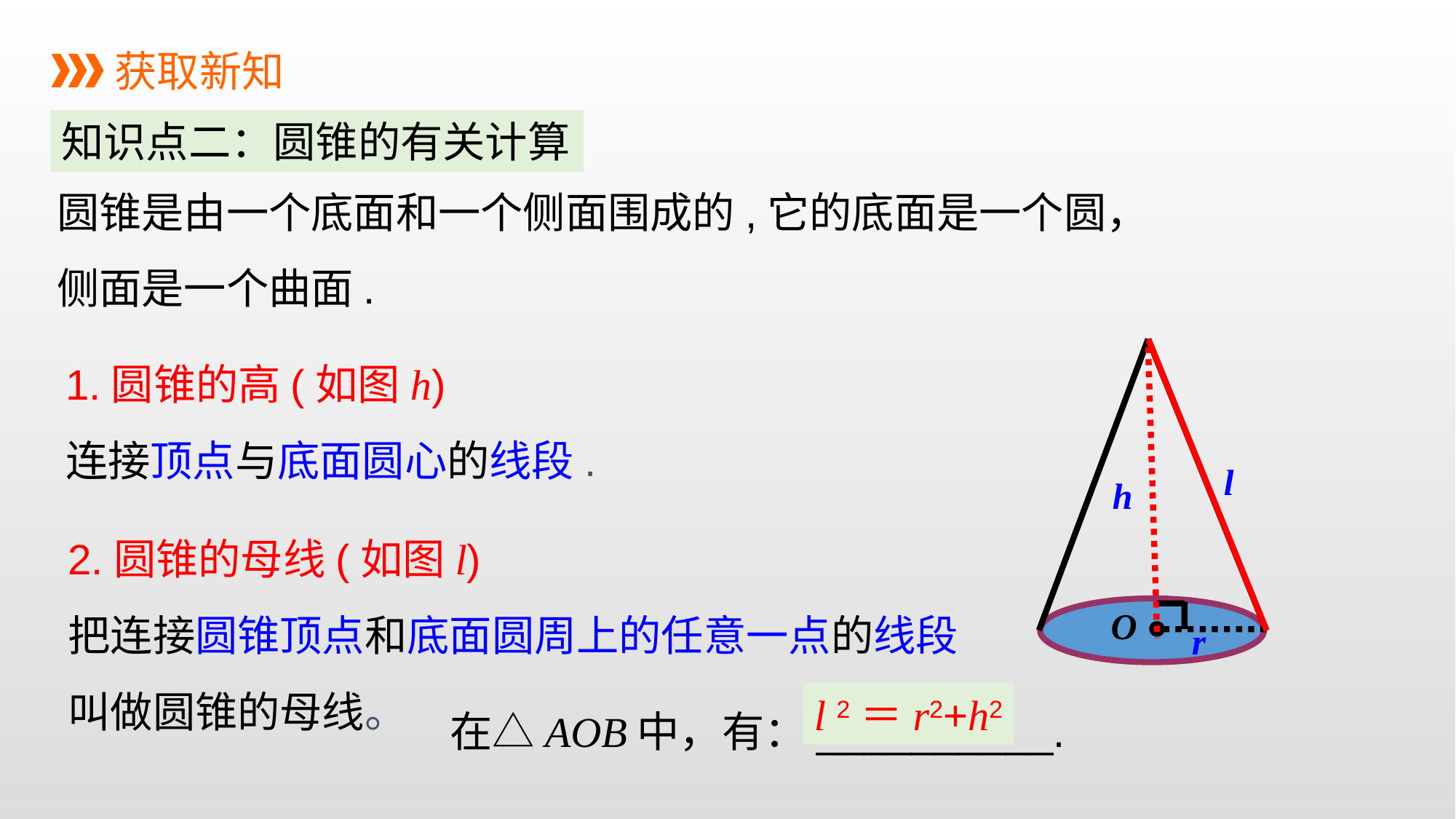

获取新知

知识点二：圆锥的有关计算
圆锥是由一个底面和一个侧面围成的,它的底面是一个圆，
侧面是一个曲面.
1.圆锥的高(如图h)
连接顶点与底面圆心的线段.

l
h
2.圆锥的母线(如图l)
把连接圆锥顶点和底面圆周上的任意一点的线段叫做圆锥的母线。
  O ●
r

在△AOB中，有：__________.
l 2＝r2+h2